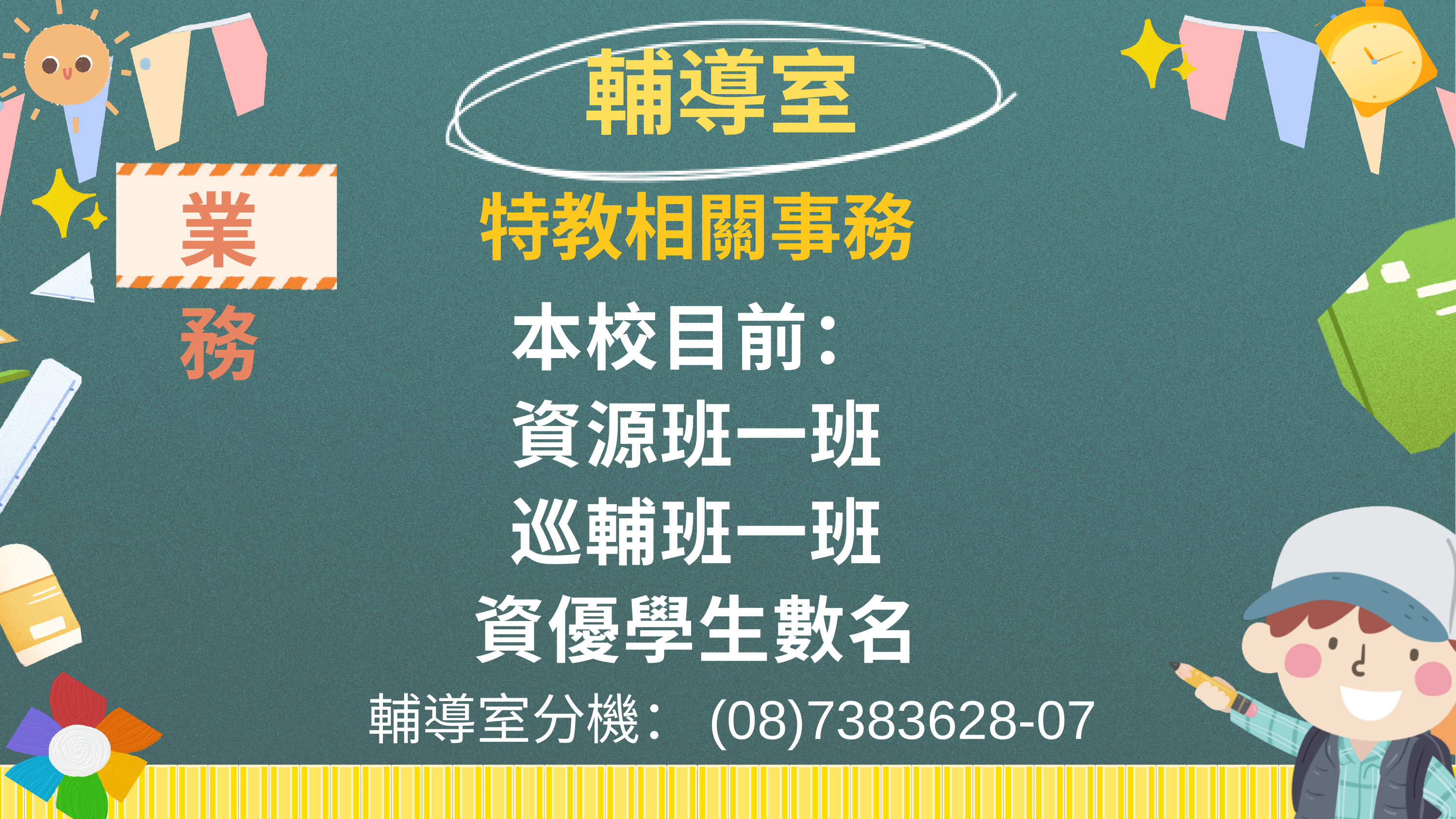

輔導室

業務

特教相關事務

本校目前：
資源班一班
巡輔班一班
資優學生數名

輔導室分機：(08)7383628-07